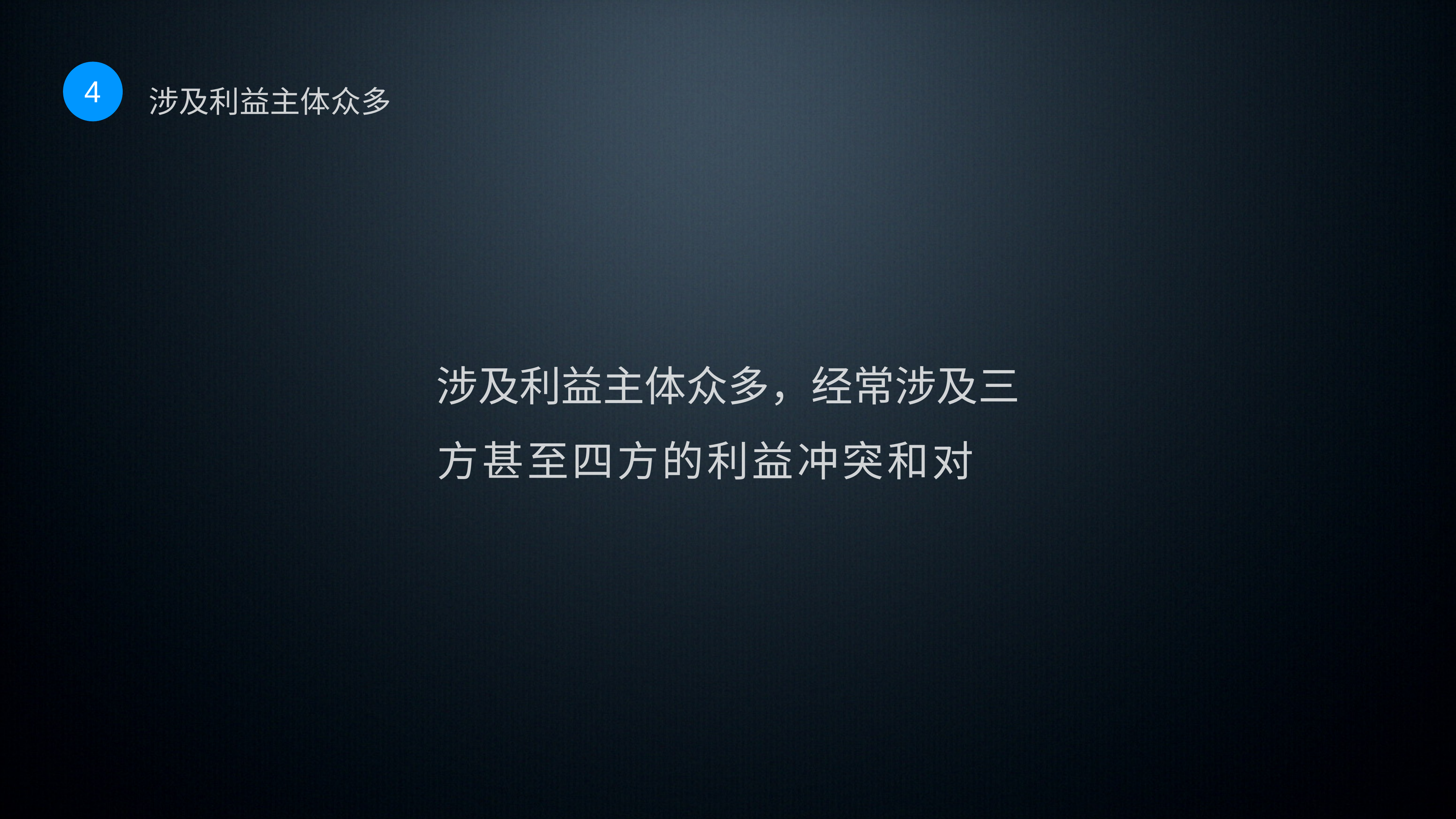

4
涉及利益主体众多
涉及利益主体众多，经常涉及三
方甚至四方的利益冲突和对立